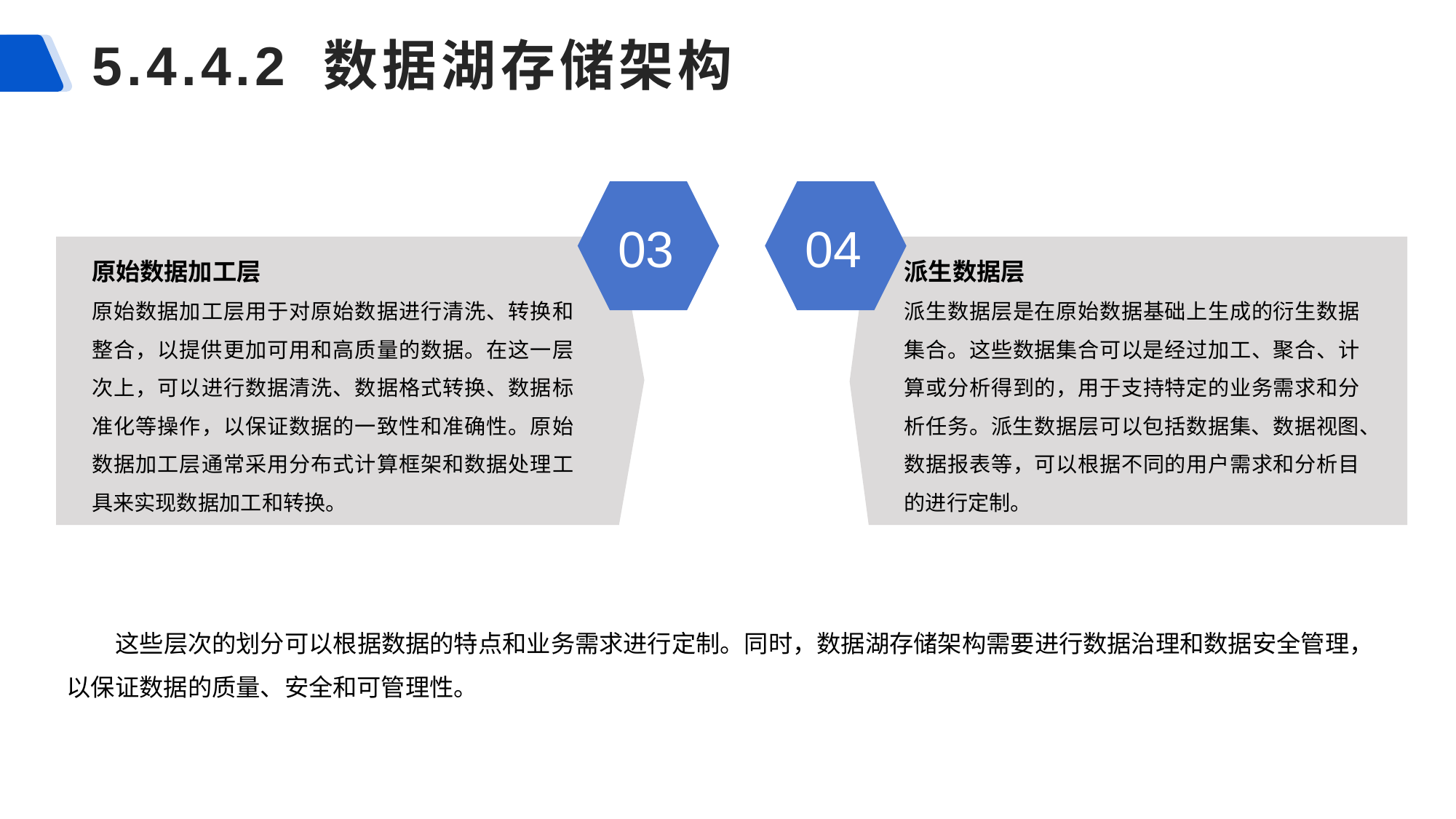

# 5.4.4.2 数据湖存储架构

03

04

原始数据加工层
原始数据加工层用于对原始数据进行清洗、转换和整合，以提供更加可用和高质量的数据。在这一层次上，可以进行数据清洗、数据格式转换、数据标准化等操作，以保证数据的一致性和准确性。原始数据加工层通常采用分布式计算框架和数据处理工具来实现数据加工和转换。
派生数据层
派生数据层是在原始数据基础上生成的衍生数据集合。这些数据集合可以是经过加工、聚合、计算或分析得到的，用于支持特定的业务需求和分析任务。派生数据层可以包括数据集、数据视图、数据报表等，可以根据不同的用户需求和分析目的进行定制。

这些层次的划分可以根据数据的特点和业务需求进行定制。同时，数据湖存储架构需要进行数据治理和数据安全管理，以保证数据的质量、安全和可管理性。